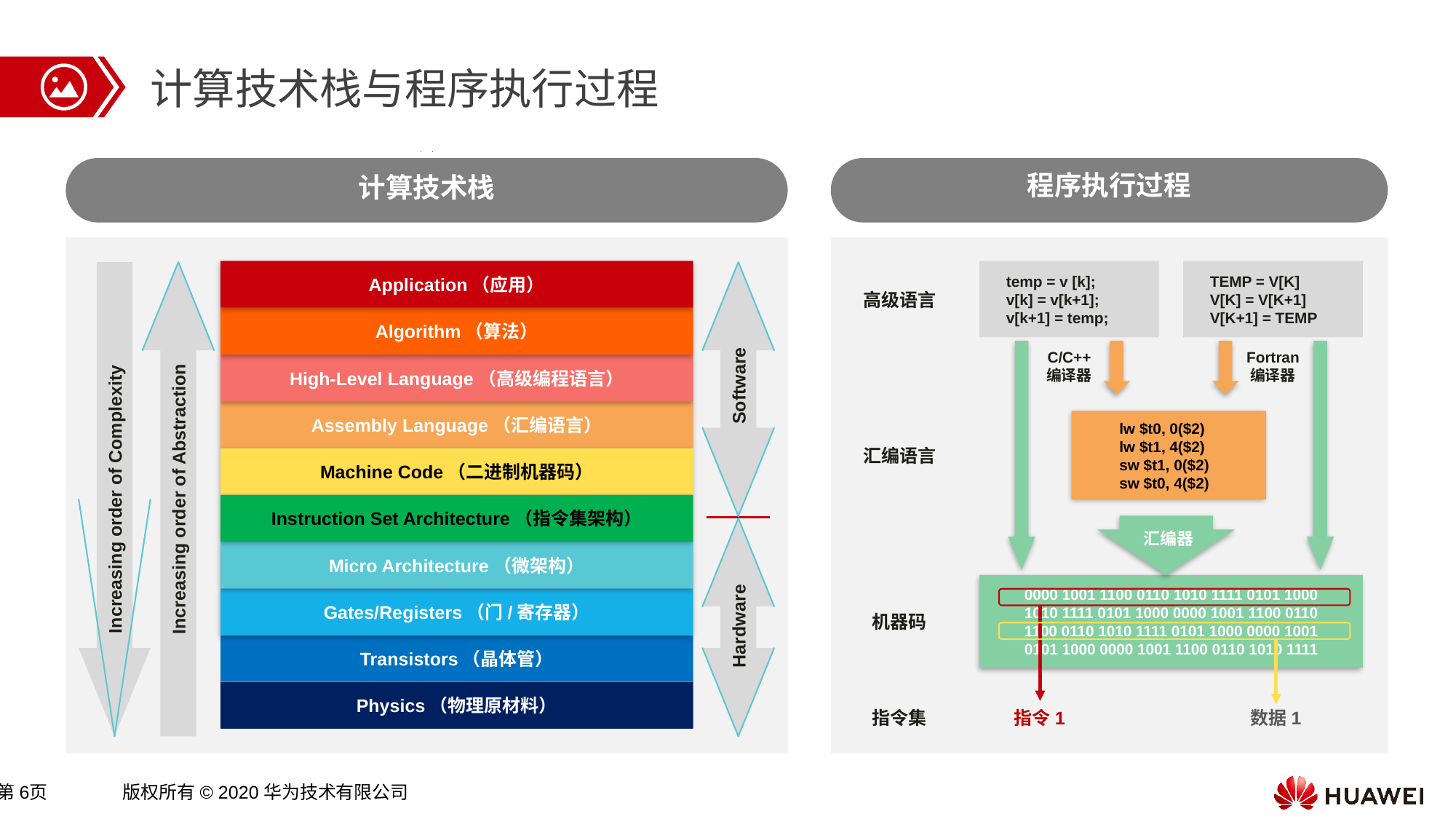

计算技术栈与程序执行过程

程序执行过程
计算技术栈

Application（应用）

temp = v [k];
v[k] = v[k+1];
v[k+1] = temp;
TEMP = V[K]
V[K] = V[K+1]
V[K+1] = TEMP
高级语言
Algorithm（算法）

C/C++
编译器
Fortran
编译器
High-Level Language（高级编程语言）
Software
Assembly Language（汇编语言）

lw $t0, 0($2)
lw $t1, 4($2)
sw $t1, 0($2)
sw $t0, 4($2)
汇编语言
Machine Code（二进制机器码）
Increasing order of Complexity
Increasing order of Abstraction
Instruction Set Architecture（指令集架构）

汇编器
Micro Architecture（微架构）
0000 1001 1100 0110 1010 1111 0101 1000
1010 1111 0101 1000 0000 1001 1100 0110
1100 0110 1010 1111 0101 1000 0000 1001
0101 1000 0000 1001 1100 0110 1010 1111
Gates/Registers（门/寄存器）

机器码
Hardware

Transistors（晶体管）
Physics（物理原材料）
指令集
指令1
数据1